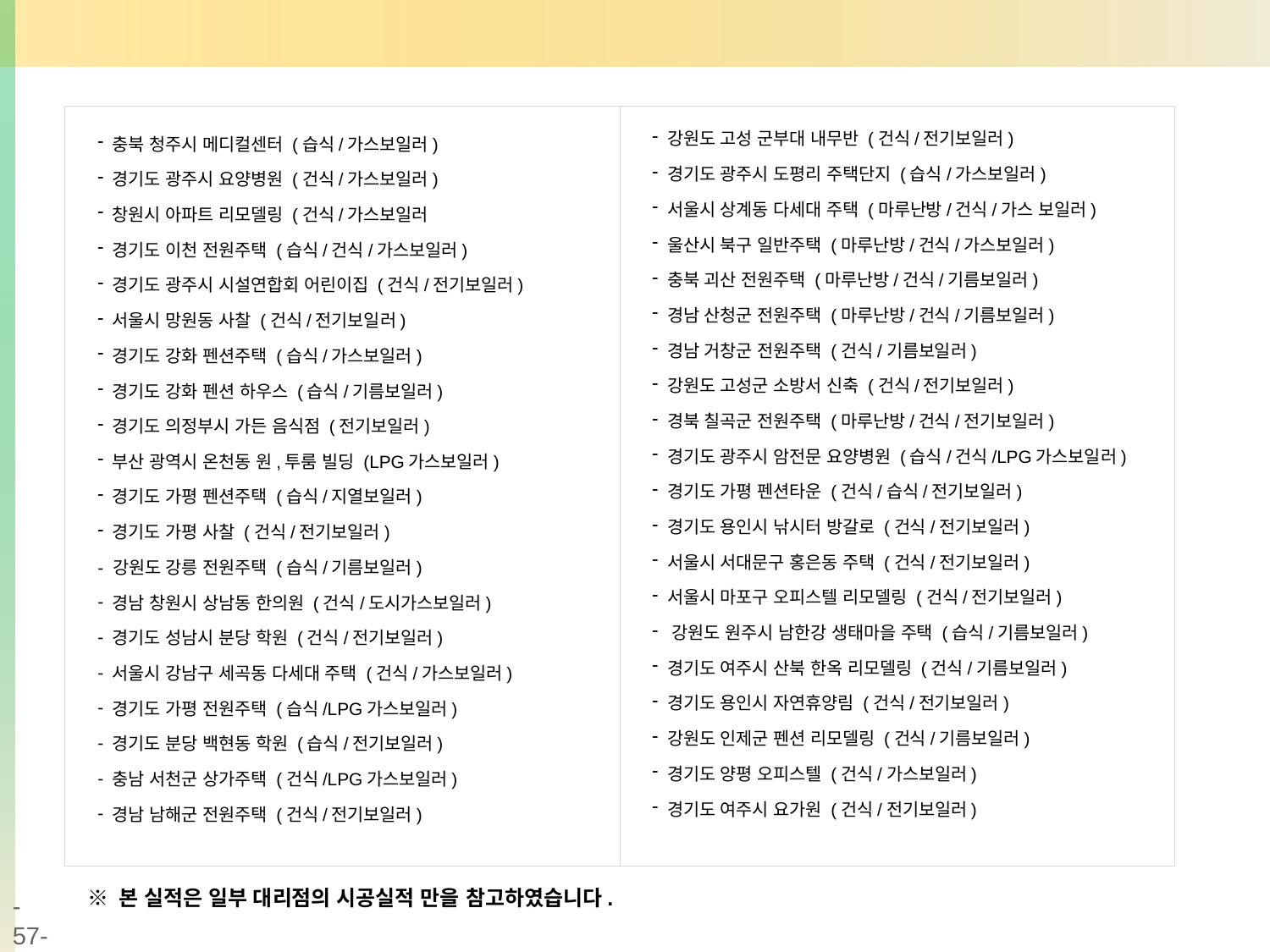

강원도 고성 군부대 내무반 (건식/전기보일러)
 경기도 광주시 도평리 주택단지 (습식/가스보일러)
 서울시 상계동 다세대 주택 (마루난방/건식/가스 보일러)
 울산시 북구 일반주택 (마루난방/건식/가스보일러)
 충북 괴산 전원주택 (마루난방/건식/기름보일러)
 경남 산청군 전원주택 (마루난방/건식/기름보일러)
 경남 거창군 전원주택 (건식/기름보일러)
 강원도 고성군 소방서 신축 (건식/전기보일러)
 경북 칠곡군 전원주택 (마루난방/건식/전기보일러)
 경기도 광주시 암전문 요양병원 (습식/건식/LPG가스보일러)
 경기도 가평 펜션타운 (건식/습식/전기보일러)
 경기도 용인시 낚시터 방갈로 (건식/전기보일러)
 서울시 서대문구 홍은동 주택 (건식/전기보일러)
 서울시 마포구 오피스텔 리모델링 (건식/전기보일러)
  강원도 원주시 남한강 생태마을 주택 (습식/기름보일러)
 경기도 여주시 산북 한옥 리모델링 (건식/기름보일러)
 경기도 용인시 자연휴양림 (건식/전기보일러)
 강원도 인제군 펜션 리모델링 (건식/기름보일러)
 경기도 양평 오피스텔 (건식/가스보일러)
 경기도 여주시 요가원 (건식/전기보일러)
 충북 청주시 메디컬센터 (습식/가스보일러)
 경기도 광주시 요양병원 (건식/가스보일러)
 창원시 아파트 리모델링 (건식/가스보일러
 경기도 이천 전원주택 (습식/건식/가스보일러)
 경기도 광주시 시설연합회 어린이집 (건식/전기보일러)
 서울시 망원동 사찰 (건식/전기보일러)
 경기도 강화 펜션주택 (습식/가스보일러)
 경기도 강화 펜션 하우스 (습식/기름보일러)
 경기도 의정부시 가든 음식점 (전기보일러)
 부산 광역시 온천동 원,투룸 빌딩 (LPG가스보일러)
 경기도 가평 펜션주택 (습식/지열보일러)
 경기도 가평 사찰 (건식/전기보일러)
- 강원도 강릉 전원주택 (습식/기름보일러)
 경남 창원시 상남동 한의원 (건식/도시가스보일러)
 경기도 성남시 분당 학원 (건식/전기보일러)
 서울시 강남구 세곡동 다세대 주택 (건식/가스보일러)
 경기도 가평 전원주택 (습식/LPG가스보일러)
 경기도 분당 백현동 학원 (습식/전기보일러)
 충남 서천군 상가주택 (건식/LPG가스보일러)
 경남 남해군 전원주택 (건식/전기보일러)
※ 본 실적은 일부 대리점의 시공실적 만을 참고하였습니다.
-57-